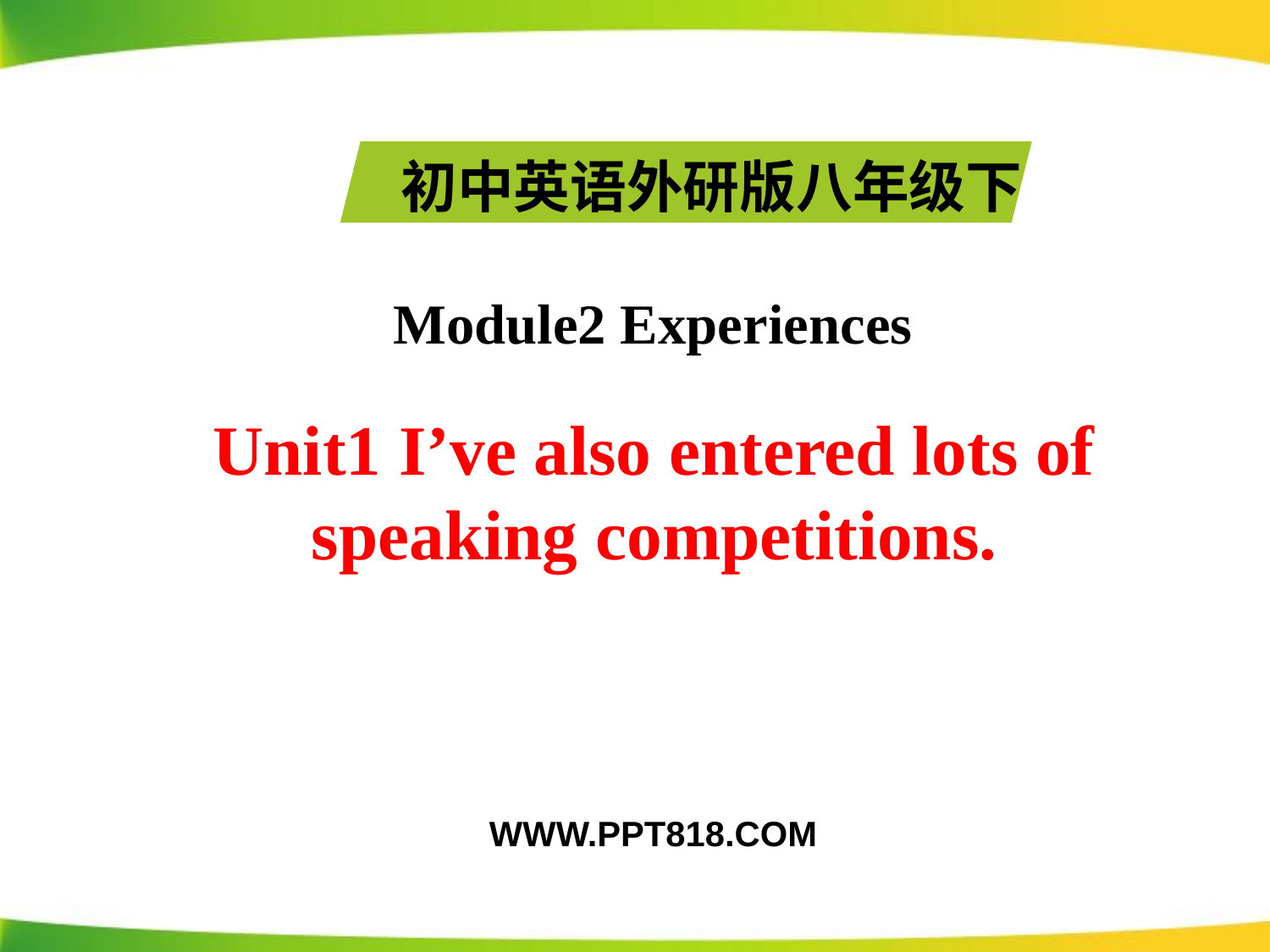

初中英语外研版八年级下
Module2 Experiences
Unit1 I’ve also entered lots of speaking competitions.

WWW.PPT818.COM